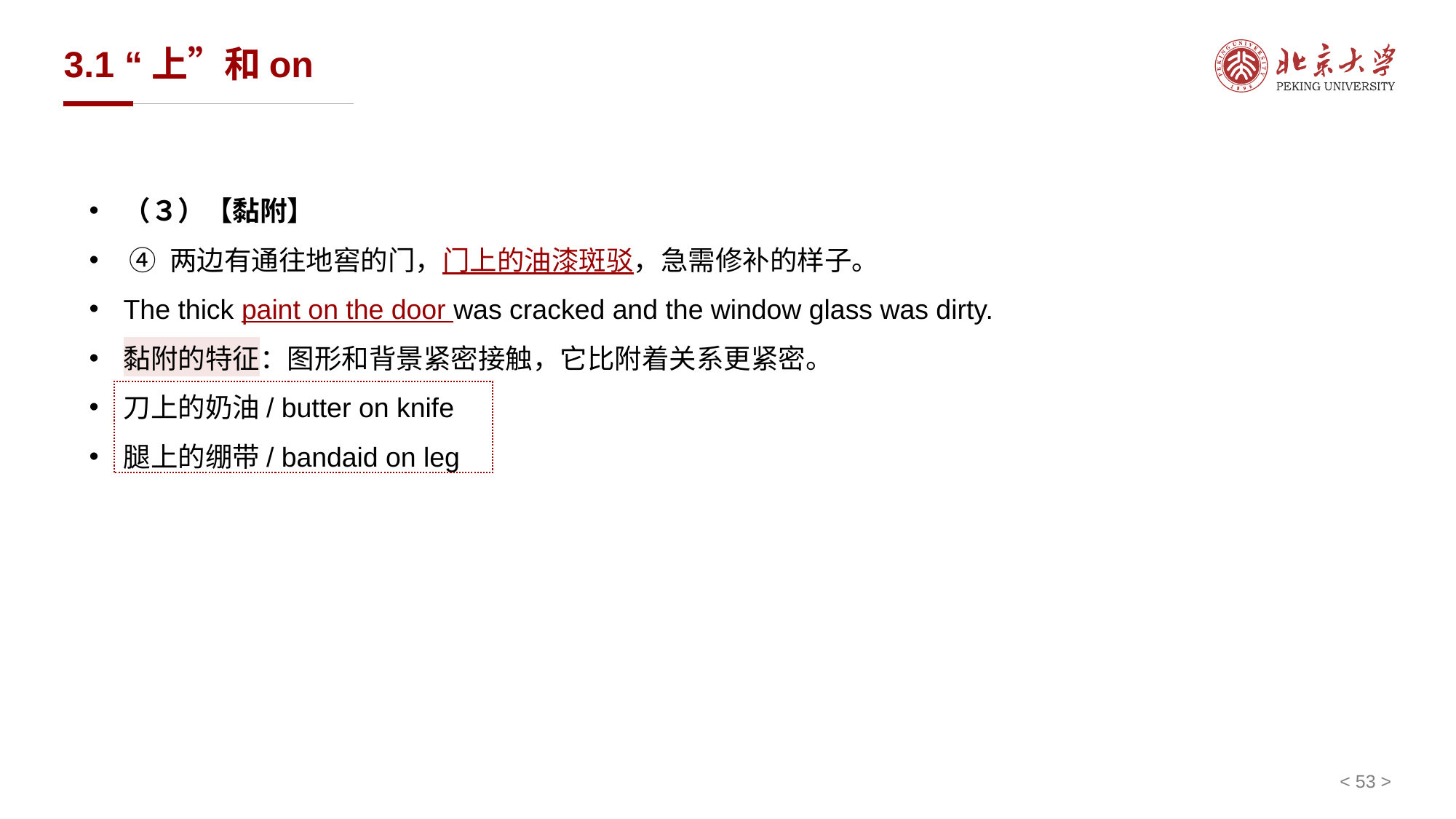

# 3.1 “上”和on
（３）【黏附】
 ④ 两边有通往地窖的门，门上的油漆斑驳，急需修补的样子。
The thick paint on the door was cracked and the window glass was dirty.
黏附的特征：图形和背景紧密接触，它比附着关系更紧密。
刀上的奶油/ butter on knife
腿上的绷带/ bandaid on leg

< 53 >